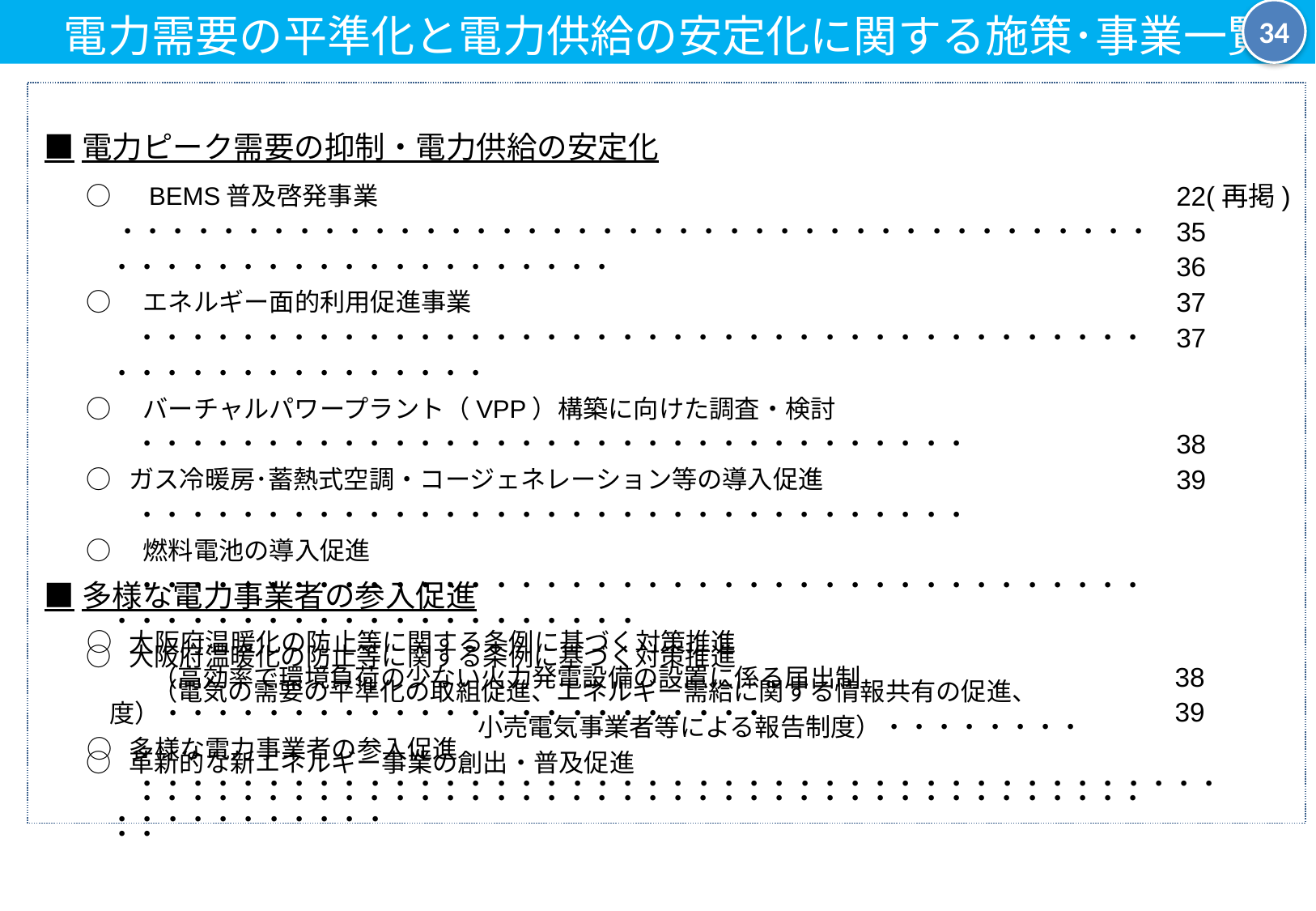

34
　電力需要の平準化と電力供給の安定化に関する施策･事業一覧

■電力ピーク需要の抑制・電力供給の安定化
○　BEMS普及啓発事業    ・・・・・・・・・・・・・・・・・・・・・・・・・・・・・・・・・・・・・・・・・・・・・・・・・・・・・・・・・・・・・
○　エネルギー面的利用促進事業　　・・・・・・・・・・・・・・・・・・・・・・・・・・・・・・・・・・・・・・・・・・・・・・・・・・・・・・・
○　バーチャルパワープラント（VPP）構築に向けた調査・検討　　・・・・・・・・・・・・・・・・・・・・・・・・・・・・・・・・・
○  ガス冷暖房･蓄熱式空調・コージェネレーション等の導入促進　・・・・・・・・・・・・・・・・・・・・・・・・・・・・・・・・・
○　燃料電池の導入促進　　・・・・・・・・・・・・・・・・・・・・・・・・・・・・・・・・・・・・・・・・・・・・・・・・・・・・・・・・・・・・・
○  大阪府温暖化の防止等に関する条例に基づく対策推進
　　  （電気の需要の平準化の取組促進、エネルギー需給に関する情報共有の促進、
                                                                    小売電気事業者等による報告制度）・・・・・・・・
○  革新的な新エネルギー事業の創出・普及促進　　・・・・・・・・・・・・・・・・・・・・・・・・・・・・・・・・・・・・・・・・・・
22(再掲)
35
36
37
37

38
39
■多様な電力事業者の参入促進
○  大阪府温暖化の防止等に関する条例に基づく対策推進
　　  （高効率で環境負荷の少ない火力発電設備の設置に係る届出制度）・・・・・・・・・・・・・・・・・・・・・・・・
○  多様な電力事業者の参入促進　　・・・・・・・・・・・・・・・・・・・・・・・・・・・・・・・・・・・・・・・・・・・・・・・・・・・・・・

38
39